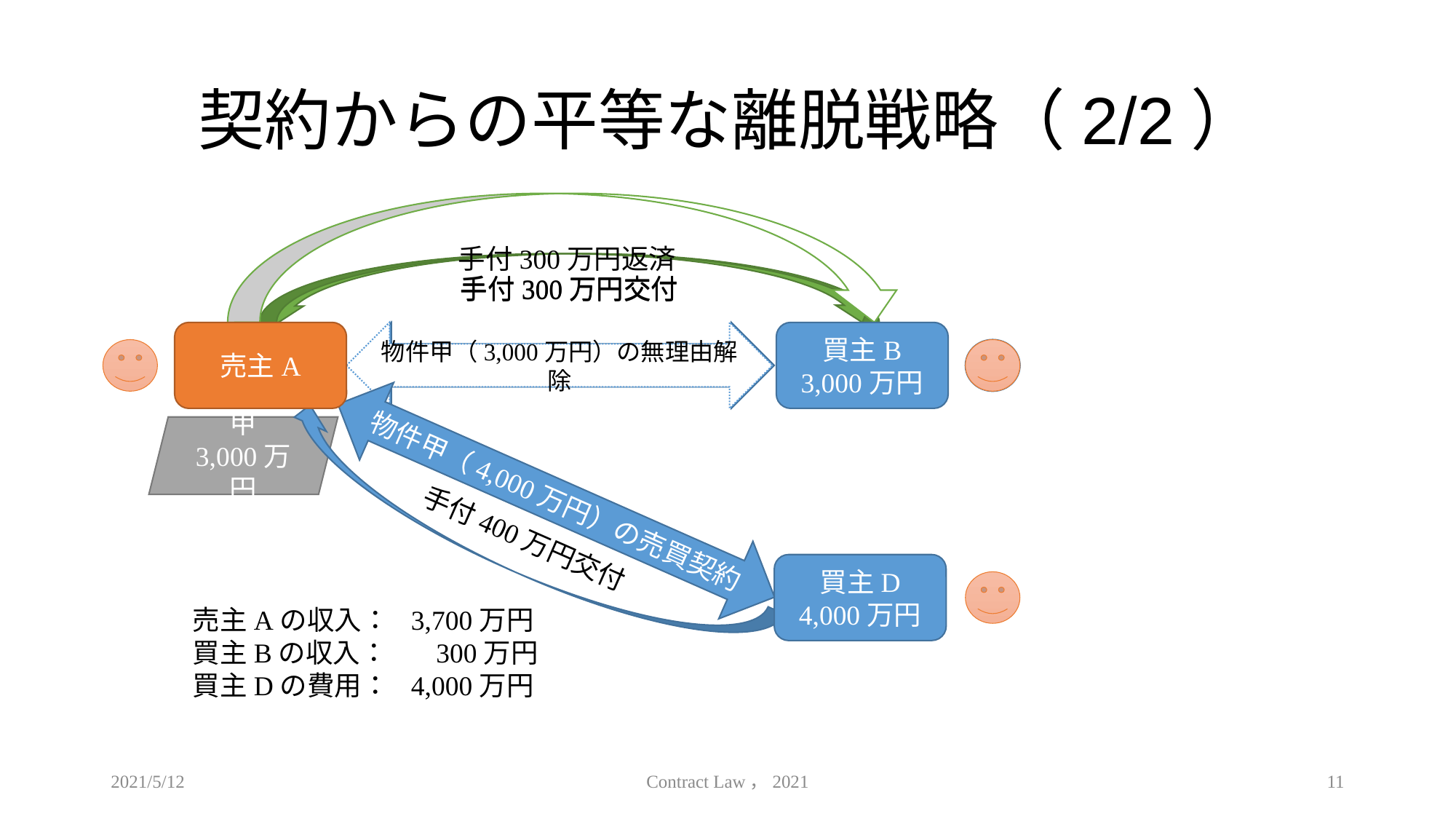

# 契約からの平等な離脱戦略（2/2）
手付300万円返済
手付300万円交付
手付300万円交付
売主A
物件甲（3,000万円）の無理由解除
物件甲（3,000万円）の売買契約
買主B
3,000万円

甲
3,000万円
物件甲（4,000万円）の売買契約
手付400万円交付
買主D
4,000万円

売主Aの収入：	3,700万円
買主Bの収入：	   300万円
買主Dの費用：	4,000万円
2021/5/12
Contract Law，2021
11